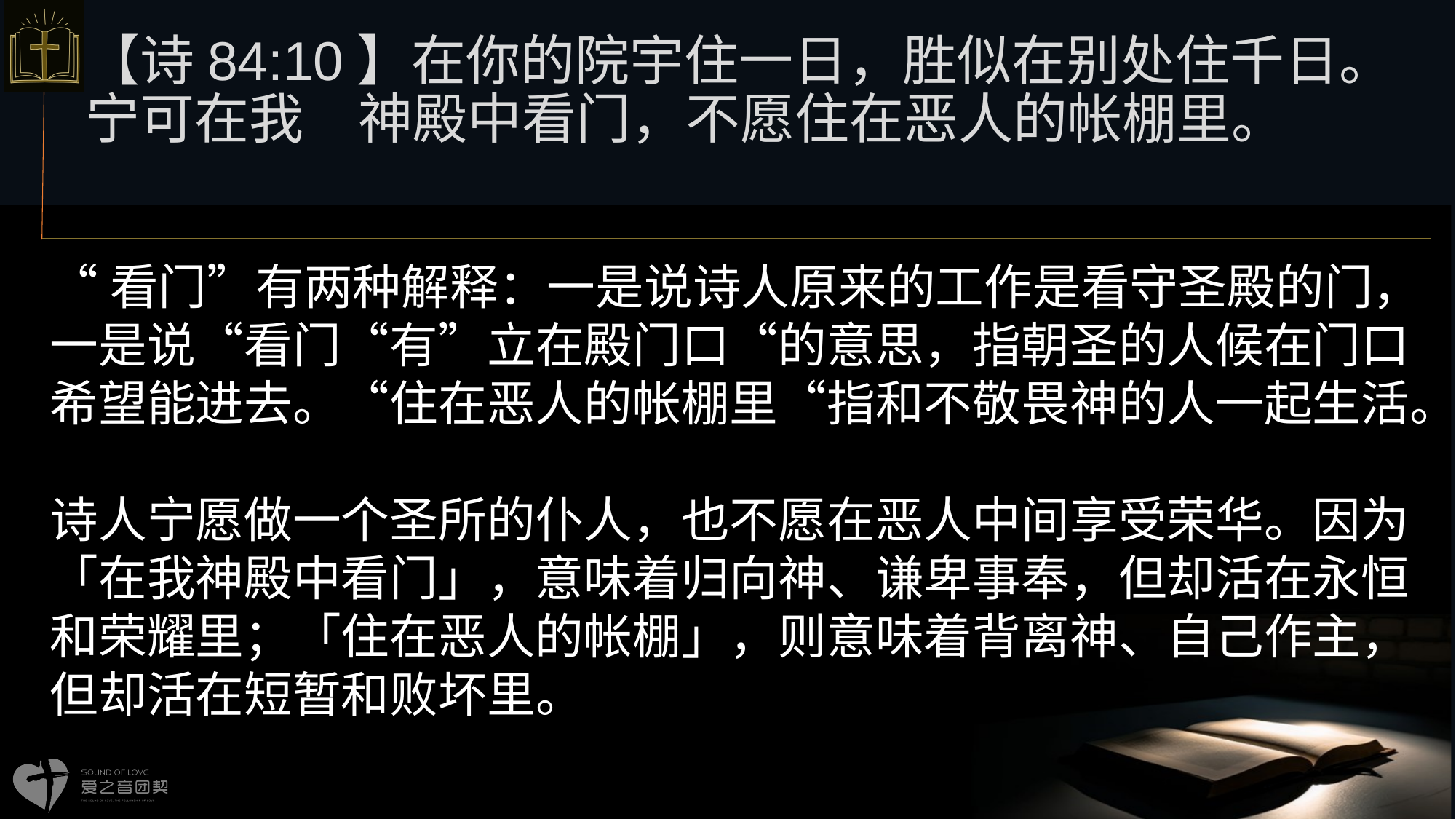

【诗84:10】在你的院宇住一日，胜似在别处住千日。宁可在我　神殿中看门，不愿住在恶人的帐棚里。
# “看门”有两种解释：一是说诗人原来的工作是看守圣殿的门，一是说“看门“有”立在殿门口“的意思，指朝圣的人候在门口希望能进去。“住在恶人的帐棚里“指和不敬畏神的人一起生活。 诗人宁愿做一个圣所的仆人，也不愿在恶人中间享受荣华。因为「在我神殿中看门」，意味着归向神、谦卑事奉，但却活在永恒和荣耀里；「住在恶人的帐棚」，则意味着背离神、自己作主，但却活在短暂和败坏里。